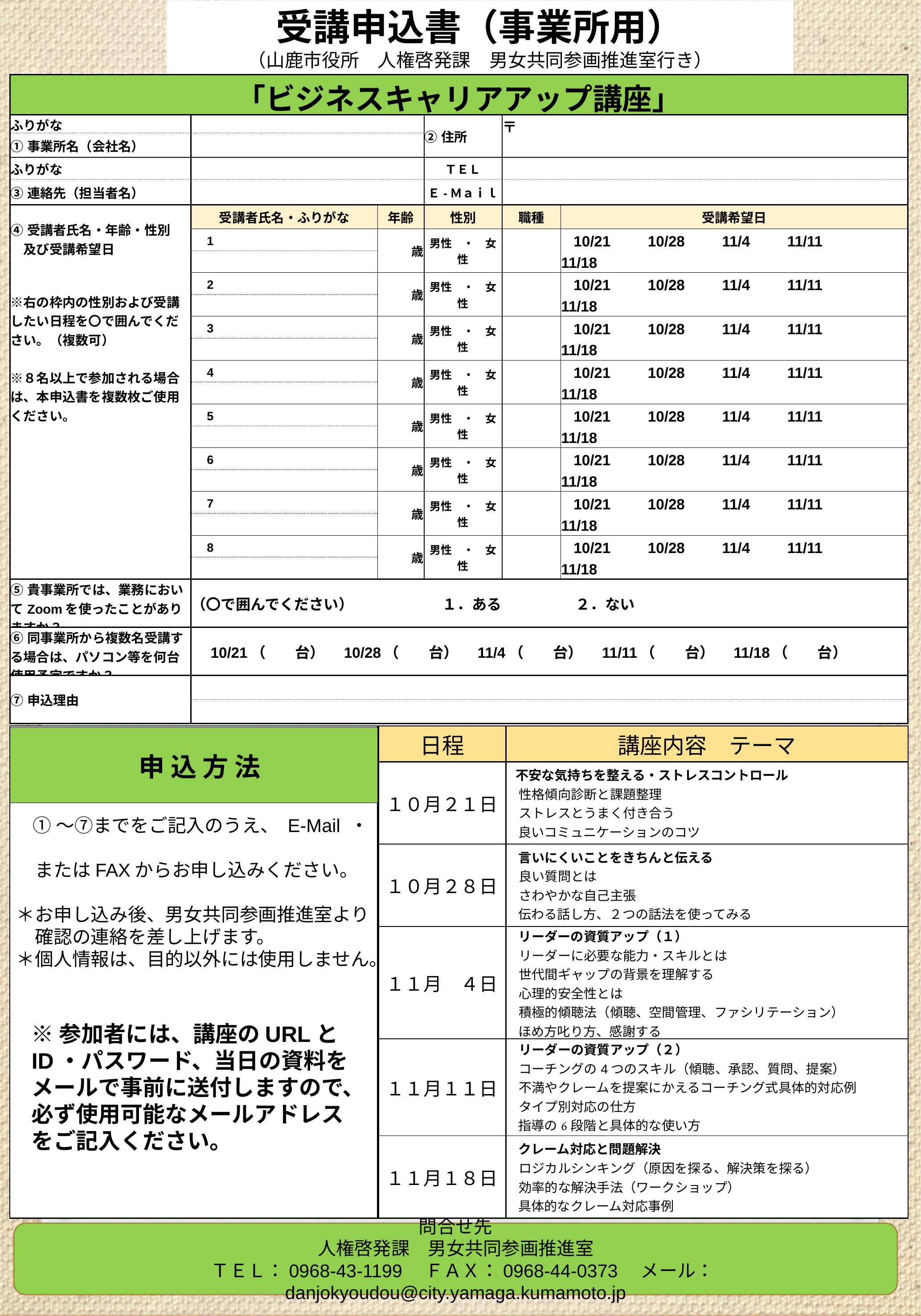

受講申込書（事業所用）
（山鹿市役所　人権啓発課　男女共同参画推進室行き）
| 「ビジネスキャリアアップ講座」 |  |  |  |  |  |
| --- | --- | --- | --- | --- | --- |
| ふりがな |  |  | ②住所 | 〒 |  |
| ①事業所名（会社名） |  |  |  |  |  |
| ふりがな |  |  | ＴＥＬ |  |  |
| ③連絡先（担当者名） |  |  | Ｅ-Ｍａｉｌ |  |  |
| ④受講者氏名・年齢・性別 　及び受講希望日 | 受講者氏名・ふりがな | 年齢 | 性別 | 職種 | 受講希望日 |
|  | 1 | 歳 | 男性　・　女性 |  | 10/21　　10/28　　11/4　　11/11　　11/18 |
|  |  |  |  |  |  |
| ※右の枠内の性別および受講したい日程を〇で囲んでください。（複数可） ※８名以上で参加される場合は、本申込書を複数枚ご使用ください。 | 2 | 歳 | 男性　・　女性 |  | 10/21　　10/28　　11/4　　11/11　　11/18 |
|  |  |  |  |  |  |
|  | 3 | 歳 | 男性　・　女性 |  | 10/21　　10/28　　11/4　　11/11　　11/18 |
|  |  |  |  |  |  |
|  | 4 | 歳 | 男性　・　女性 |  | 10/21　　10/28　　11/4　　11/11　　11/18 |
|  |  |  |  |  |  |
|  | 5 | 歳 | 男性　・　女性 |  | 10/21　　10/28　　11/4　　11/11　　11/18 |
|  |  |  |  |  |  |
|  | 6 | 歳 | 男性　・　女性 |  | 10/21　　10/28　　11/4　　11/11　　11/18 |
|  |  |  |  |  |  |
|  | 7 | 歳 | 男性　・　女性 |  | 10/21　　10/28　　11/4　　11/11　　11/18 |
|  |  |  |  |  |  |
|  | 8 | 歳 | 男性　・　女性 |  | 10/21　　10/28　　11/4　　11/11　　11/18 |
|  |  |  |  |  |  |
| ⑤貴事業所では、業務においてZoomを使ったことがありますか？ | （〇で囲んでください）　　　　　　１．ある　　　　　２．ない |  |  |  |  |
| ⑥同事業所から複数名受講する場合は、パソコン等を何台使用予定ですか？ | 10/21（　　台）　10/28（　　台）　11/4（　　台）　11/11（　　台）　11/18（　　台） |  |  |  |  |
| ⑦申込理由 |  |  |  |  |  |
|  |  |  |  |  |  |
    ①～⑦までをご記入のうえ、 E-Mail ・
　またはFAXからお申し込みください。

＊お申し込み後、男女共同参画推進室より
　確認の連絡を差し上げます。
＊個人情報は、目的以外には使用しません。

| 日程 | 講座内容　テーマ |
| --- | --- |
| １０月２１日 | 不安な気持ちを整える・ストレスコントロール 　性格傾向診断と課題整理 　ストレスとうまく付き合う 良いコミュニケーションのコツ |
| １０月２８日 | 言いにくいことをきちんと伝える 　良い質問とは 　さわやかな自己主張 伝わる話し方、２つの話法を使ってみる |
| １１月　４日 | リーダーの資質アップ（１） 　リーダーに必要な能力・スキルとは 　世代間ギャップの背景を理解する 　心理的安全性とは 　積極的傾聴法（傾聴、空間管理、ファシリテーション） ほめ方叱り方、感謝する |
| １１月１１日 | リーダーの資質アップ（２） 　コーチングの4つのスキル（傾聴、承認、質問、提案） 　不満やクレームを提案にかえるコーチング式具体的対応例 　タイプ別対応の仕方 指導の6段階と具体的な使い方 |
| １１月１８日 | クレーム対応と問題解決 　ロジカルシンキング（原因を探る、解決策を探る） 　効率的な解決手法（ワークショップ） 具体的なクレーム対応事例 |

 申 込 方 法

※参加者には、講座のURLとID・パスワード、当日の資料をメールで事前に送付しますので、必ず使用可能なメールアドレスをご記入ください。
問合せ先
　人権啓発課　男女共同参画推進室
　ＴＥＬ：0968-43-1199　ＦＡＸ：0968-44-0373　メール：danjokyoudou@city.yamaga.kumamoto.jp